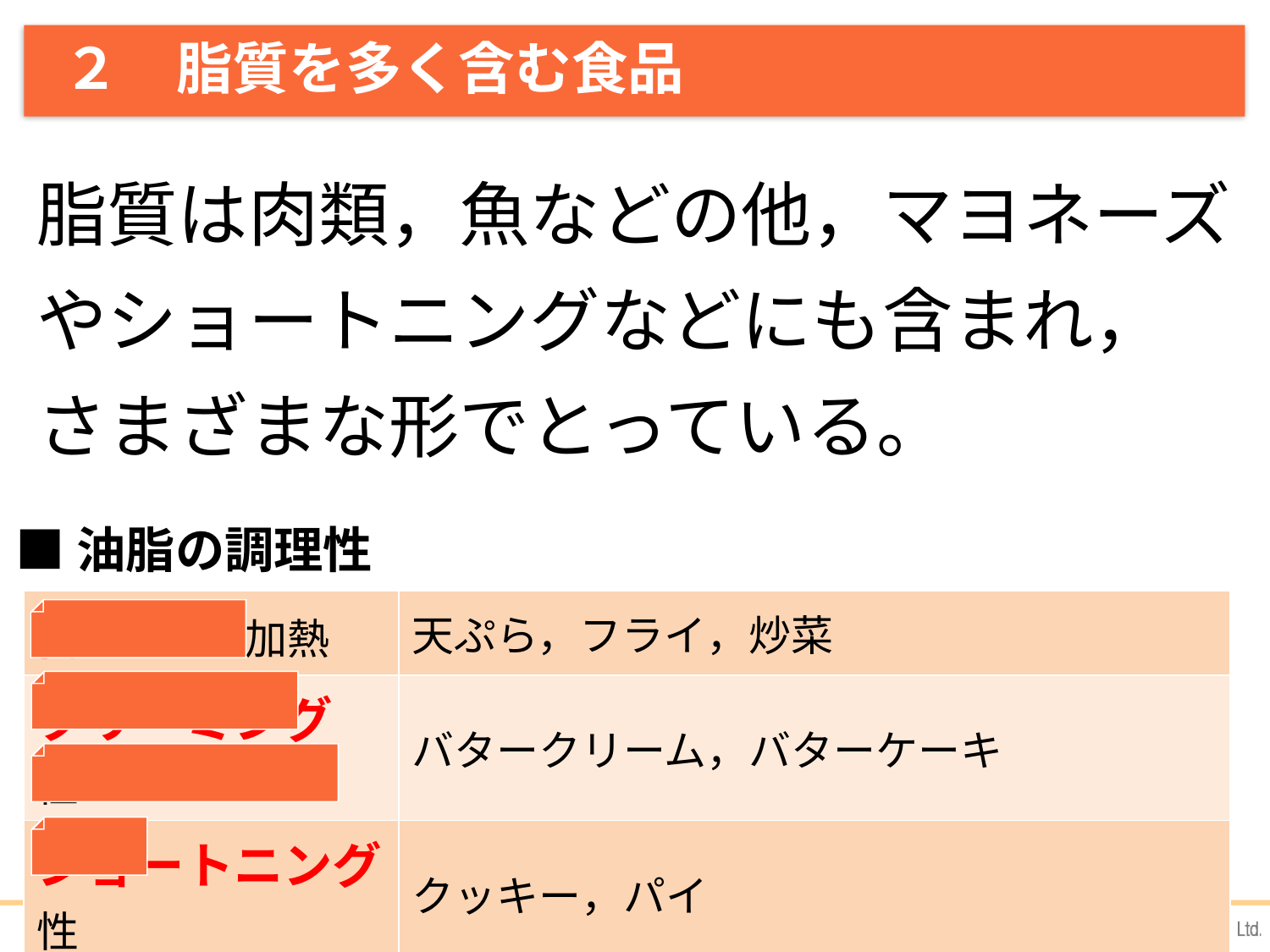

# ２　脂質を多く含む食品
脂質は肉類，魚などの他，マヨネーズやショートニングなどにも含まれ，さまざまな形でとっている。
■油脂の調理性
| 高温急速 加熱 | 天ぷら，フライ，炒菜 |
| --- | --- |
| クリーミング 性 | バタークリーム，バターケーキ |
| ショートニング 性 | クッキー，パイ |
| 乳化 性 | ドレッシング，マヨネーズ |

17